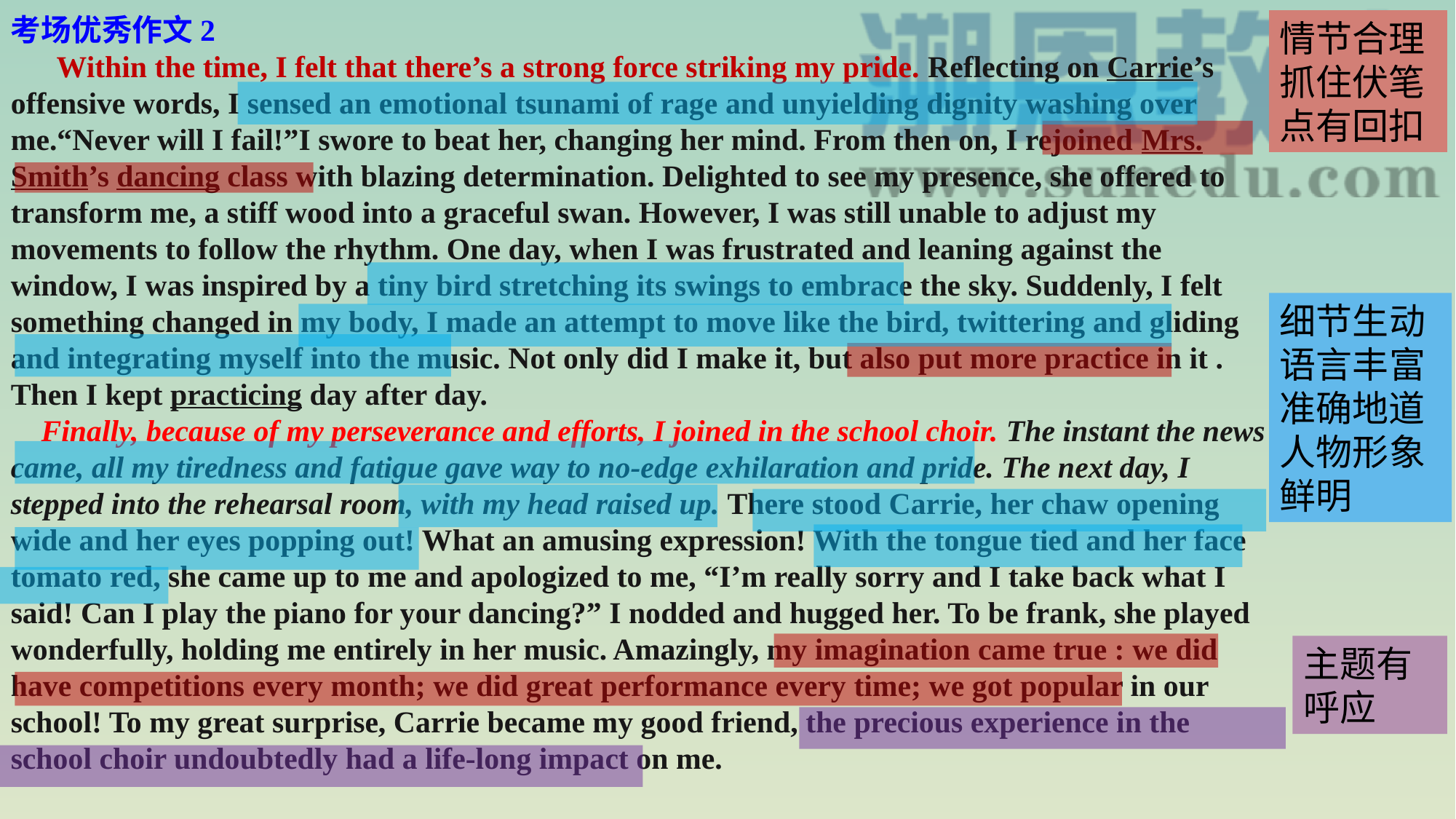

考场优秀作文2
      Within the time, I felt that there’s a strong force striking my pride. Reflecting on Carrie’s offensive words, I sensed an emotional tsunami of rage and unyielding dignity washing over me.“Never will I fail!”I swore to beat her, changing her mind. From then on, I rejoined Mrs. Smith’s dancing class with blazing determination. Delighted to see my presence, she offered to transform me, a stiff wood into a graceful swan. However, I was still unable to adjust my movements to follow the rhythm. One day, when I was frustrated and leaning against the window, I was inspired by a tiny bird stretching its swings to embrace the sky. Suddenly, I felt something changed in my body, I made an attempt to move like the bird, twittering and gliding and integrating myself into the music. Not only did I make it, but also put more practice in it . Then I kept practicing day after day.
    Finally, because of my perseverance and efforts, I joined in the school choir. The instant the news came, all my tiredness and fatigue gave way to no-edge exhilaration and pride. The next day, I stepped into the rehearsal room, with my head raised up. There stood Carrie, her chaw opening wide and her eyes popping out! What an amusing expression! With the tongue tied and her face tomato red, she came up to me and apologized to me, “I’m really sorry and I take back what I said! Can I play the piano for your dancing?” I nodded and hugged her. To be frank, she played wonderfully, holding me entirely in her music. Amazingly, my imagination came true : we did have competitions every month; we did great performance every time; we got popular in our school! To my great surprise, Carrie became my good friend, the precious experience in the school choir undoubtedly had a life-long impact on me.
情节合理
抓住伏笔点有回扣

细节生动语言丰富准确地道
人物形象鲜明

主题有呼应